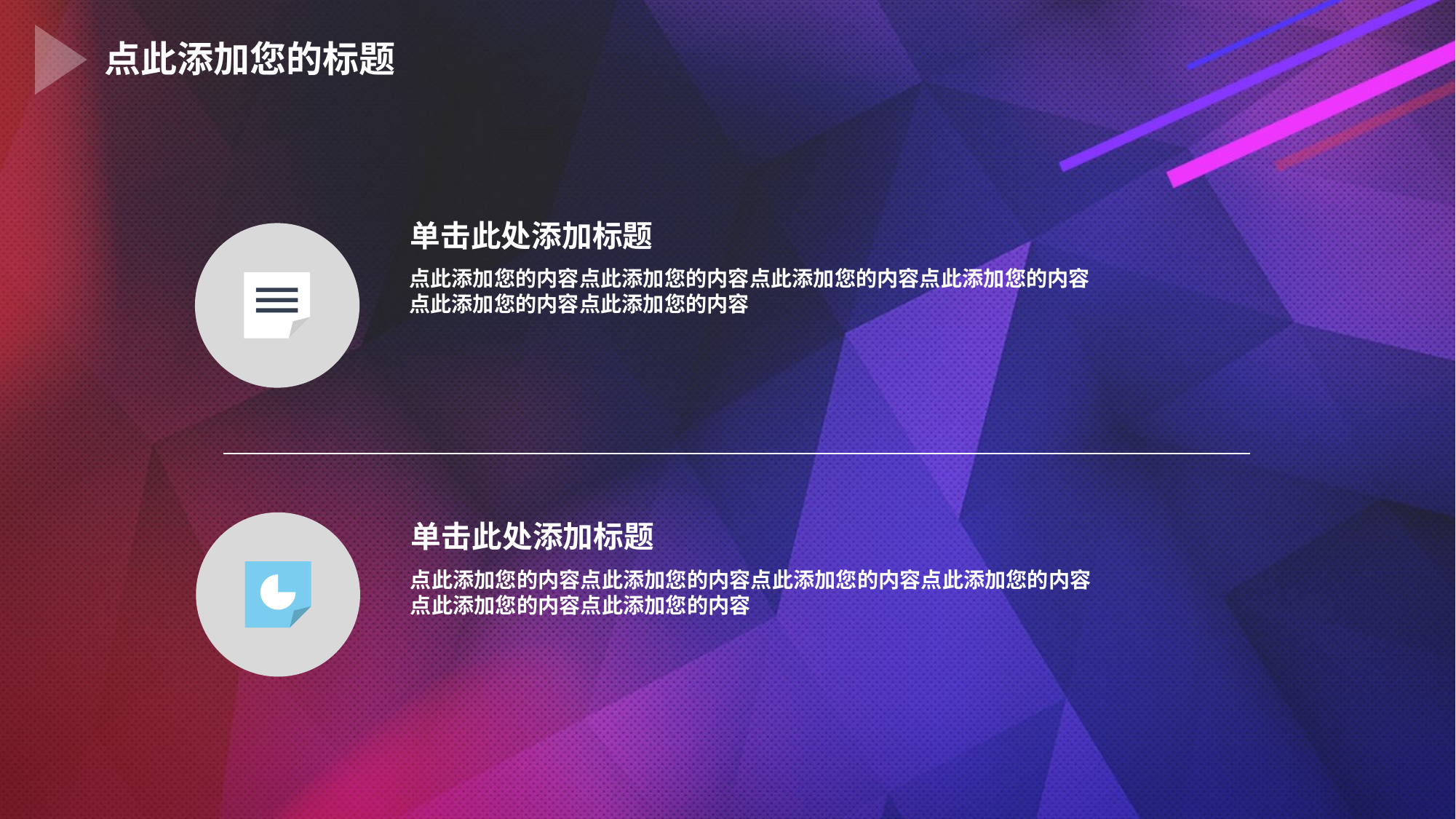

点此添加您的标题

单击此处添加标题
点此添加您的内容点此添加您的内容点此添加您的内容点此添加您的内容
点此添加您的内容点此添加您的内容

单击此处添加标题
点此添加您的内容点此添加您的内容点此添加您的内容点此添加您的内容
点此添加您的内容点此添加您的内容